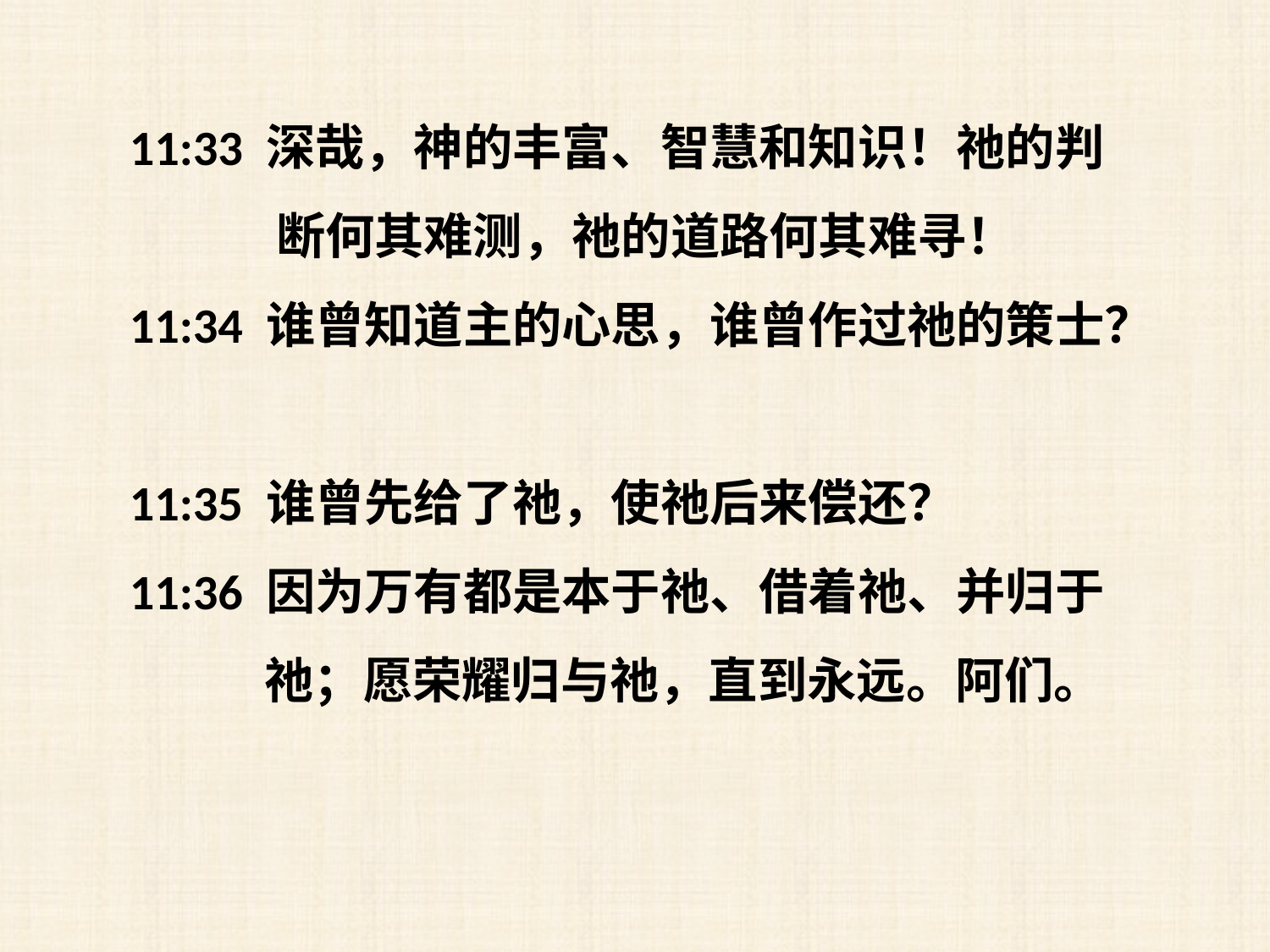

11:33 深哉，神的丰富、智慧和知识！祂的判
            断何其难测，祂的道路何其难寻！
11:34 谁曾知道主的心思，谁曾作过祂的策士？
11:35 谁曾先给了祂，使祂后来偿还？
11:36 因为万有都是本于祂、借着祂、并归于
           祂；愿荣耀归与祂，直到永远。阿们。